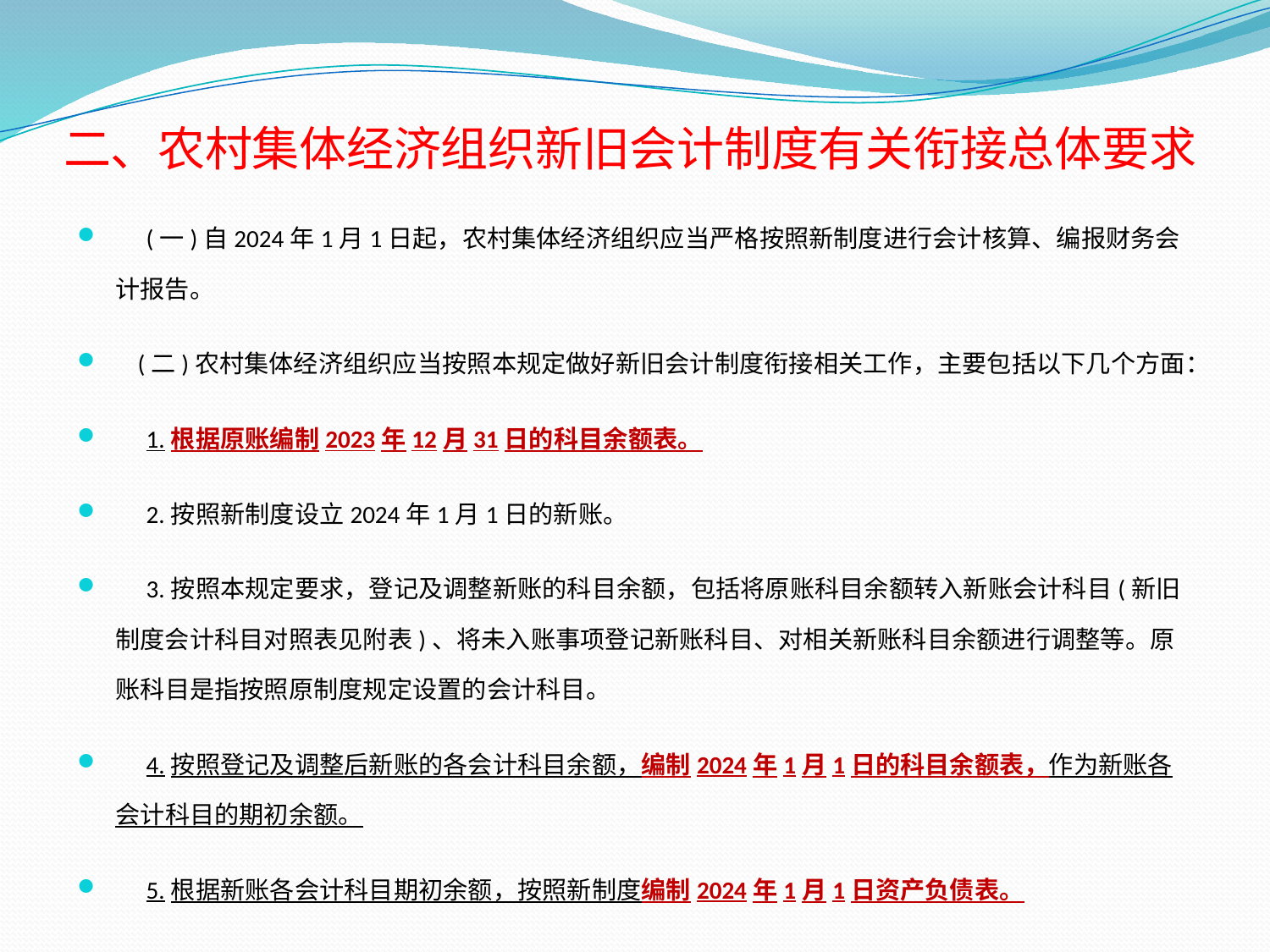

# 二、农村集体经济组织新旧会计制度有关衔接总体要求
　(一)自2024年1月1日起，农村集体经济组织应当严格按照新制度进行会计核算、编报财务会计报告。
    (二)农村集体经济组织应当按照本规定做好新旧会计制度衔接相关工作，主要包括以下几个方面：
　1.根据原账编制2023年12月31日的科目余额表。
　2.按照新制度设立2024年1月1日的新账。
　3.按照本规定要求，登记及调整新账的科目余额，包括将原账科目余额转入新账会计科目(新旧制度会计科目对照表见附表)、将未入账事项登记新账科目、对相关新账科目余额进行调整等。原账科目是指按照原制度规定设置的会计科目。
　4.按照登记及调整后新账的各会计科目余额，编制2024年1月1日的科目余额表，作为新账各会计科目的期初余额。
　5.根据新账各会计科目期初余额，按照新制度编制2024年1月1日资产负债表。